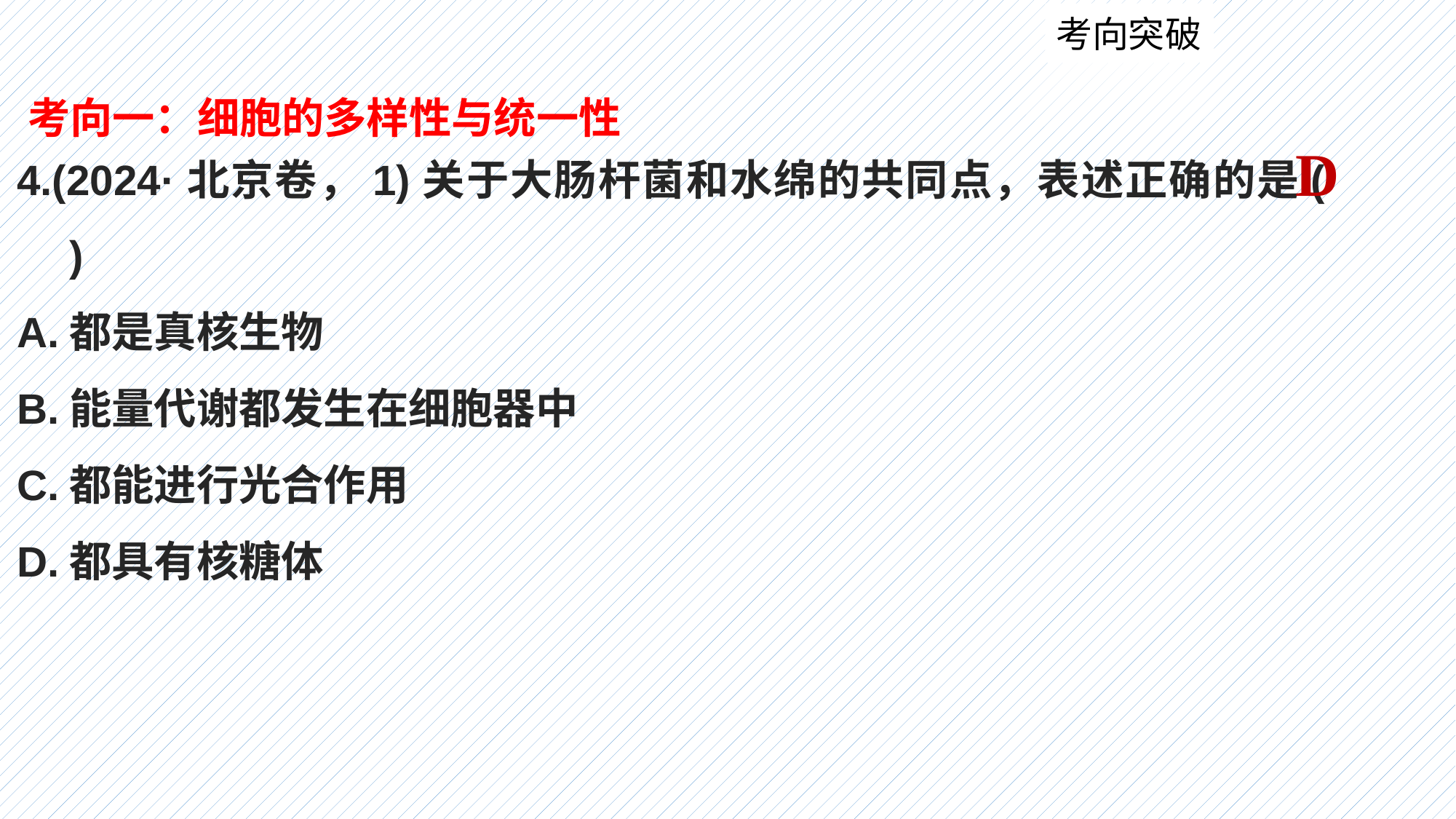

考向突破
考向一：细胞的多样性与统一性
4.(2024·北京卷，1)关于大肠杆菌和水绵的共同点，表述正确的是(　　)
A.都是真核生物
B.能量代谢都发生在细胞器中
C.都能进行光合作用
D.都具有核糖体
D